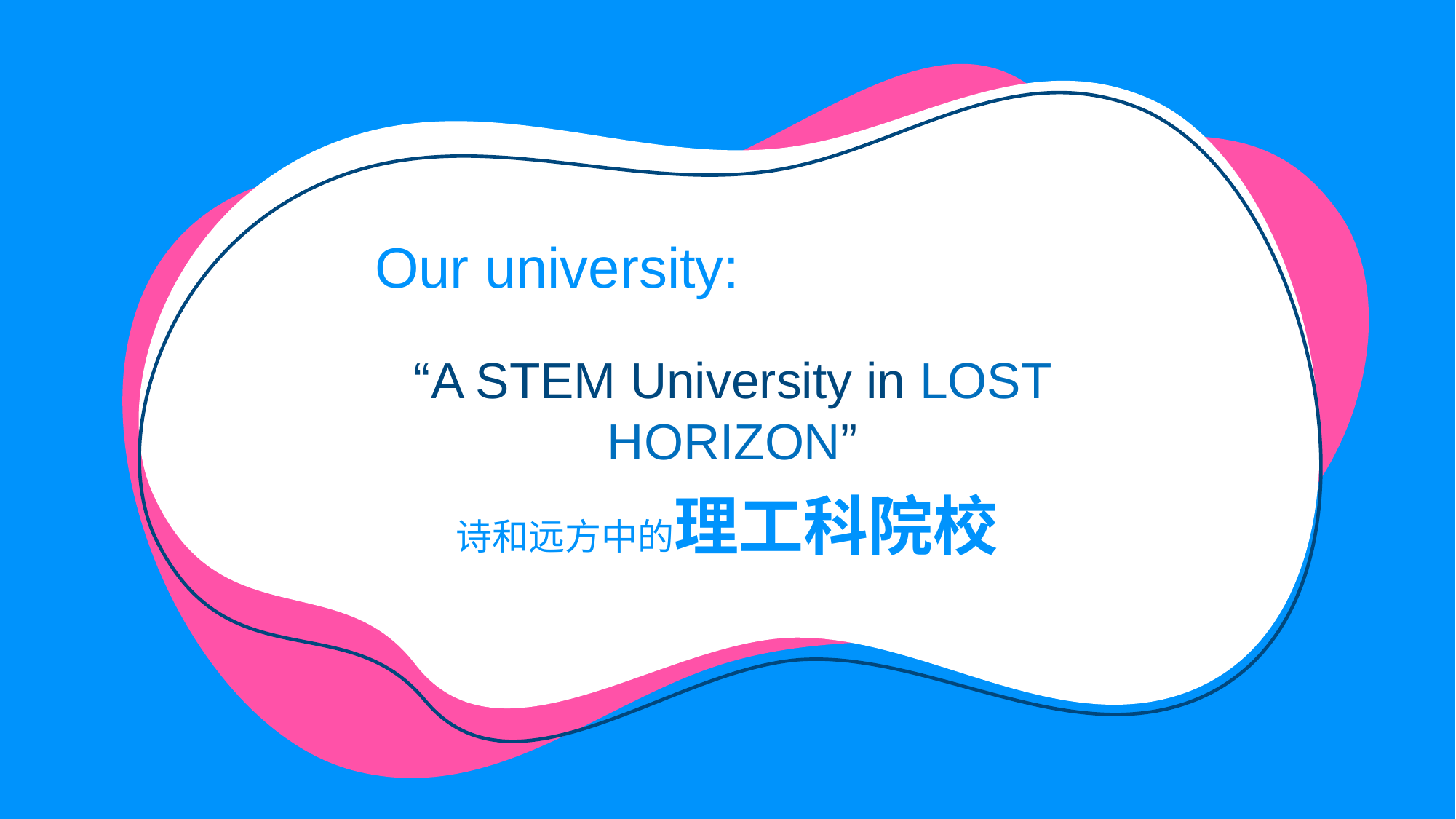

Our university:
# “A STEM University in LOST HORIZON”
诗和远方中的理工科院校